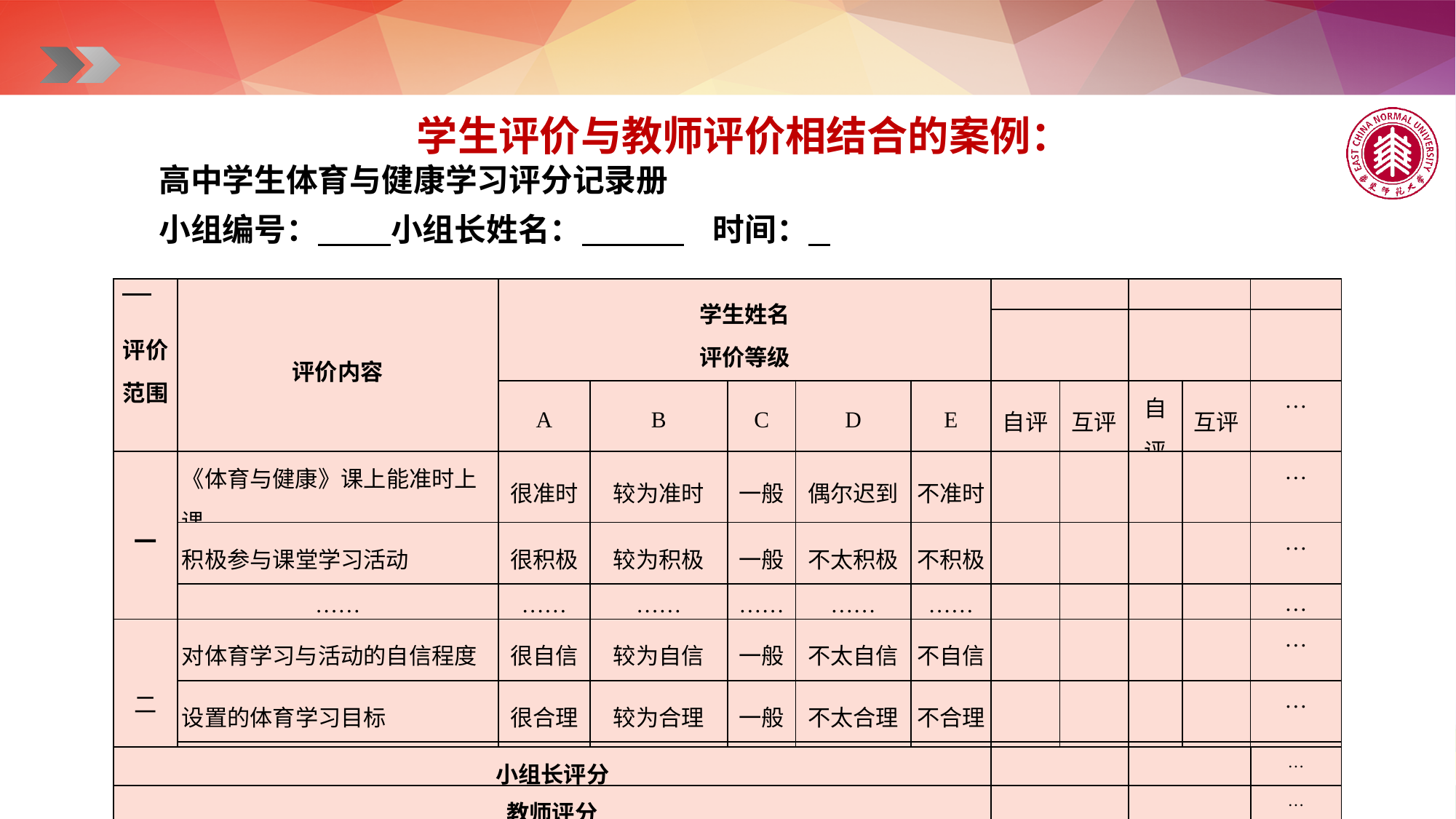

学生评价与教师评价相结合的案例：
高中学生体育与健康学习评分记录册
小组编号：          小组长姓名：                  时间：

| 评价范围 | 评价内容 | 学生姓名 评价等级 |  |  |  |  |  |  |  |  |  |
| --- | --- | --- | --- | --- | --- | --- | --- | --- | --- | --- | --- |
|  |  |  |  |  |  |  |  |  |  |  |  |
|  |  | A | B | C | D | E | 自评 | 互评 | 自评 | 互评 | … |
| 一 | 《体育与健康》课上能准时上课 | 很准时 | 较为准时 | 一般 | 偶尔迟到 | 不准时 |  |  |  |  | … |
|  | 积极参与课堂学习活动 | 很积极 | 较为积极 | 一般 | 不太积极 | 不积极 |  |  |  |  | … |
|  | …… | …… | …… | …… | …… | …… |  |  |  |  | … |
| 二 | 对体育学习与活动的自信程度 | 很自信 | 较为自信 | 一般 | 不太自信 | 不自信 |  |  |  |  | … |
|  | 设置的体育学习目标 | 很合理 | 较为合理 | 一般 | 不太合理 | 不合理 |  |  |  |  | … |
|  | …… | …… | …… | …… | …… | …… |  |  |  |  | … |
| 小组长评分 |  |  | … |
| --- | --- | --- | --- |
| 教师评分 |  |  | … |